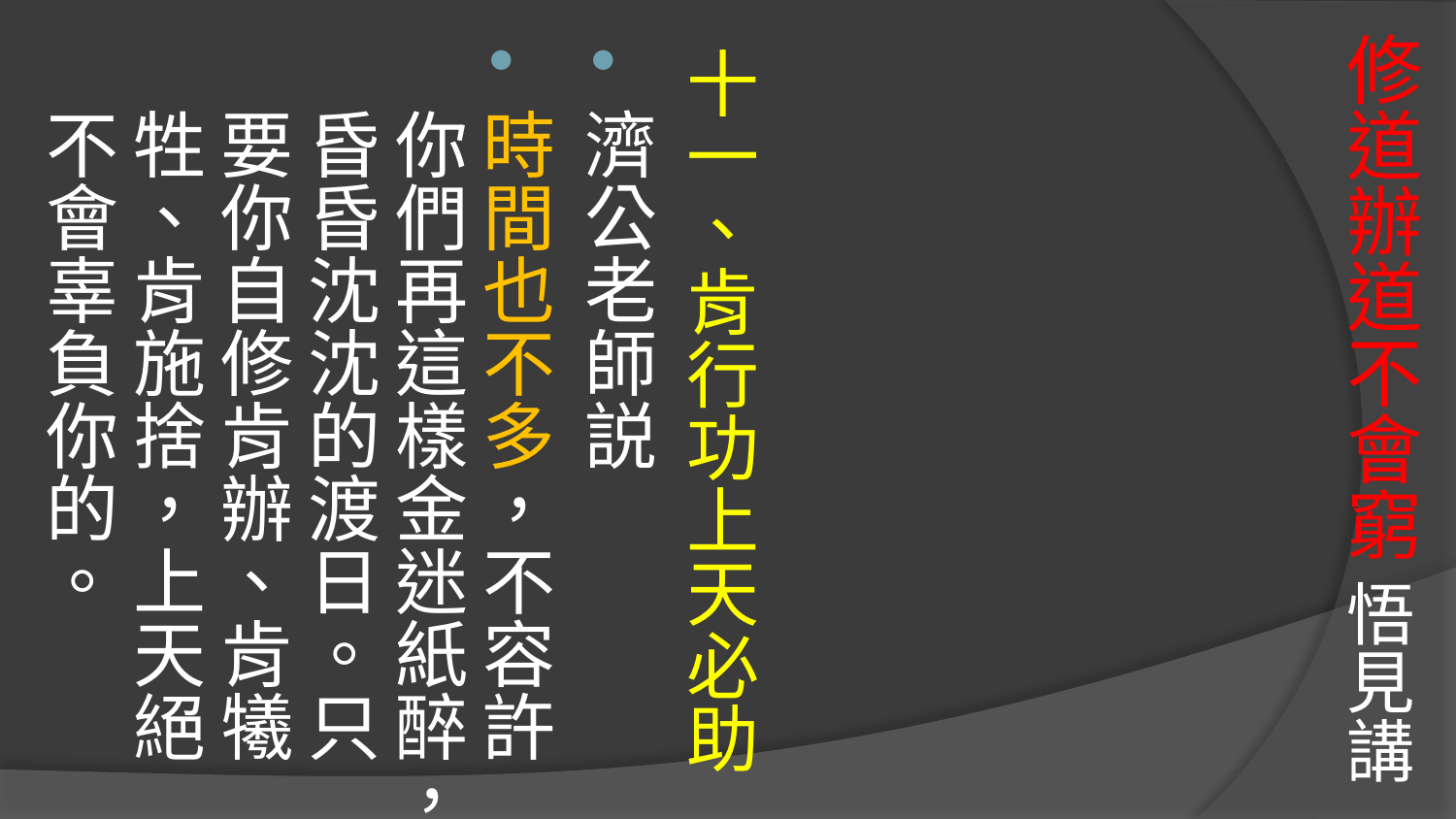

# 修道辦道不會窮 悟見講
十一、肯行功上天必助
濟公老師説
時間也不多，不容許你們再這樣金迷紙醉，昏昏沈沈的渡日。只要你自修肯辦、肯犧牲、肯施捨，上天絕不會辜負你的。